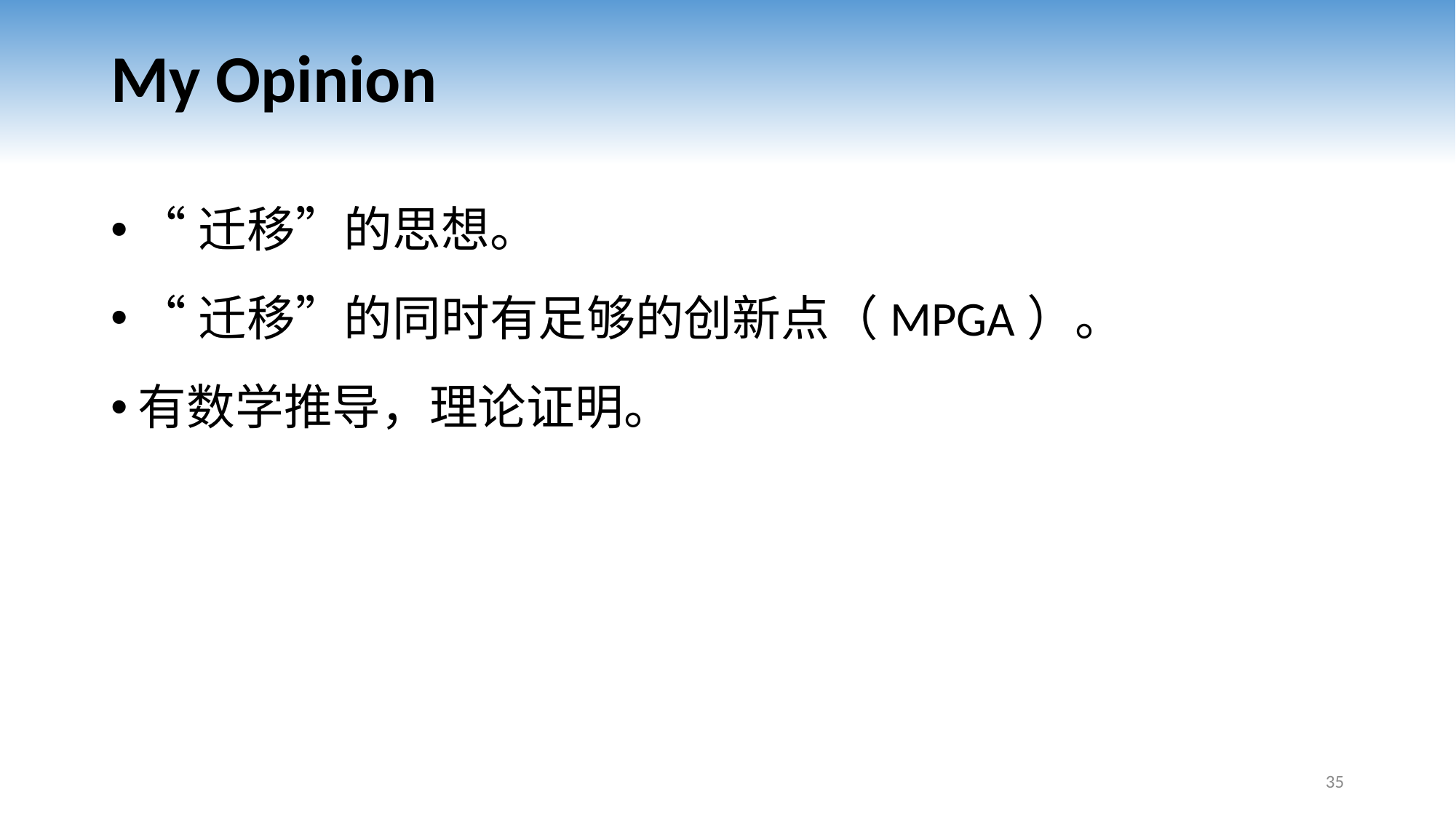

# My Opinion
“迁移”的思想。
“迁移”的同时有足够的创新点（MPGA）。
有数学推导，理论证明。
35